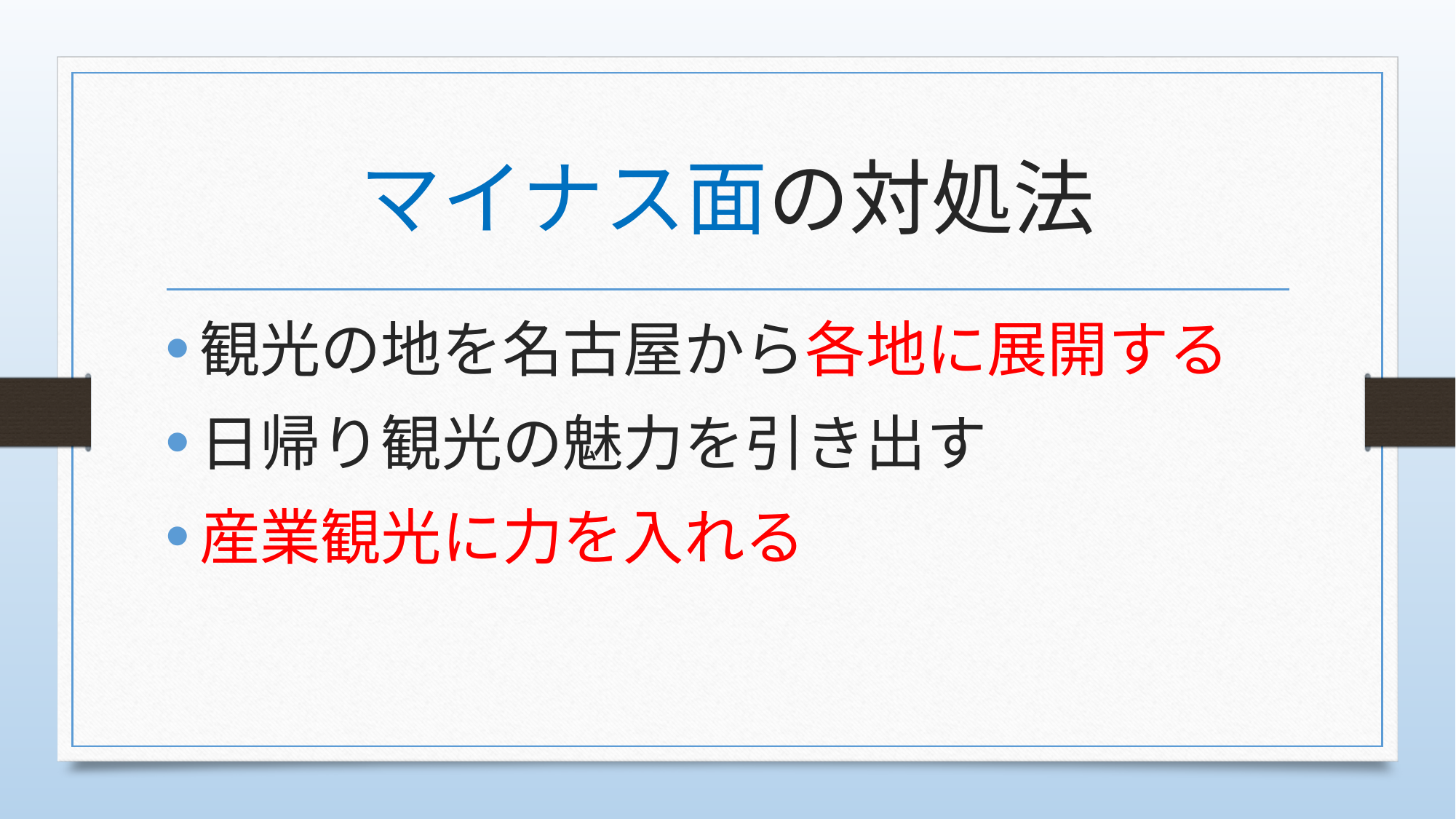

# マイナス面の対処法
観光の地を名古屋から各地に展開する
日帰り観光の魅力を引き出す
産業観光に力を入れる